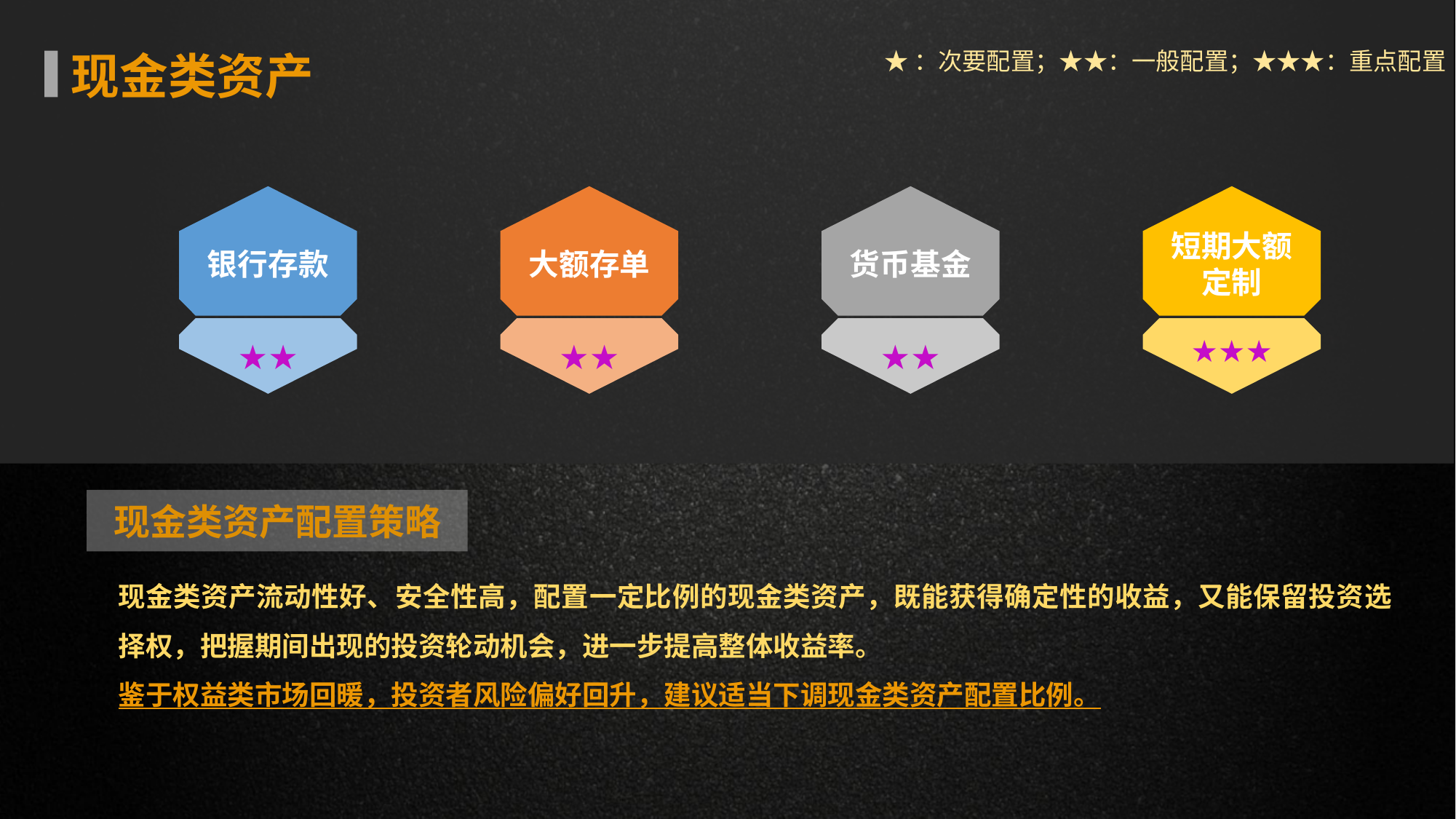

★：次要配置；★★：一般配置；★★★：重点配置
现金类资产

银行存款
★★
大额存单
★★
货币基金
★★
短期大额
定制
★★★

现金类资产配置策略
现金类资产流动性好、安全性高，配置一定比例的现金类资产，既能获得确定性的收益，又能保留投资选择权，把握期间出现的投资轮动机会，进一步提高整体收益率。
鉴于权益类市场回暖，投资者风险偏好回升，建议适当下调现金类资产配置比例。
8